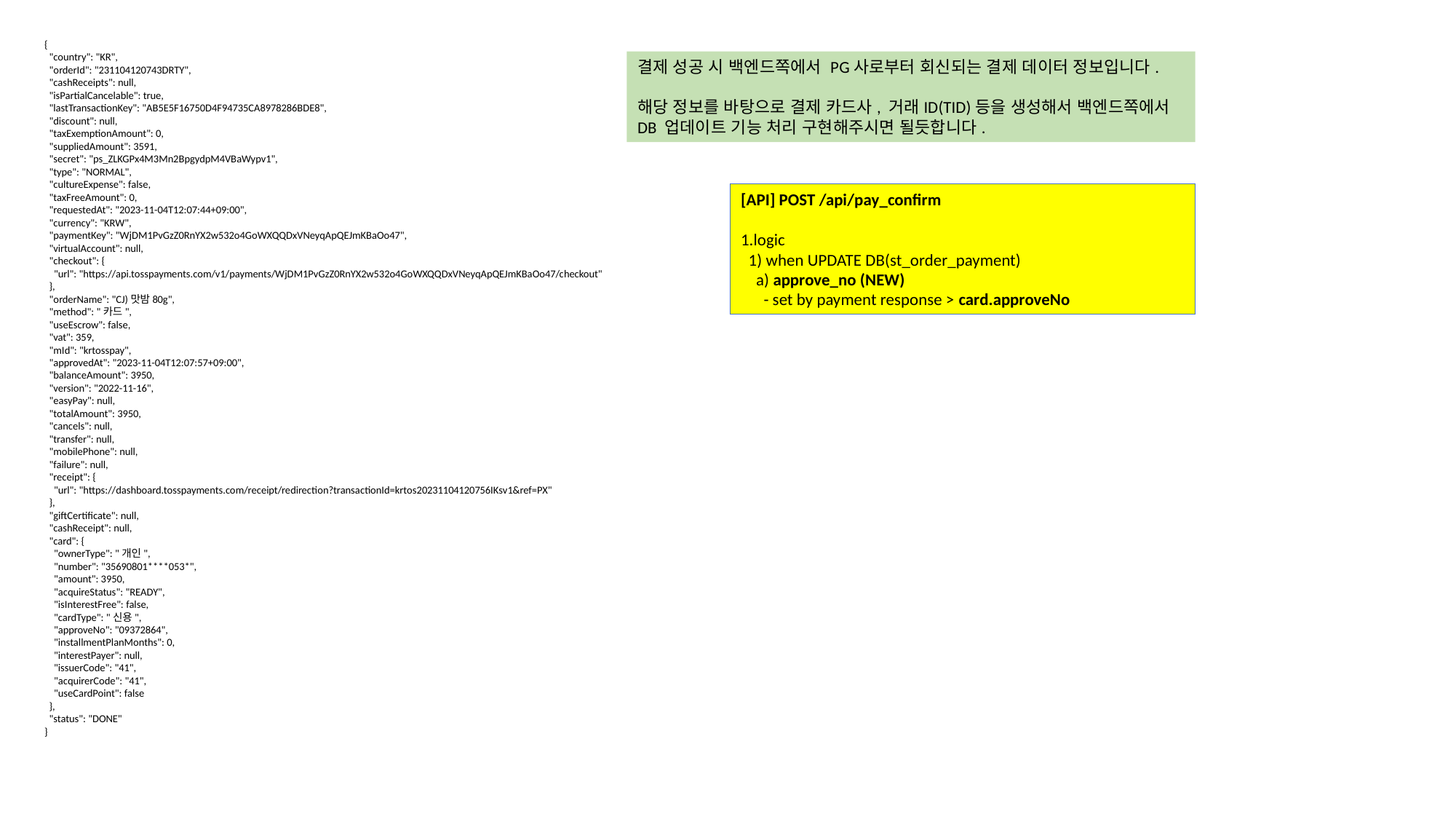

{
  "country": "KR",
  "orderId": "231104120743DRTY",
  "cashReceipts": null,
  "isPartialCancelable": true,
  "lastTransactionKey": "AB5E5F16750D4F94735CA8978286BDE8",
  "discount": null,
  "taxExemptionAmount": 0,
  "suppliedAmount": 3591,
  "secret": "ps_ZLKGPx4M3Mn2BpgydpM4VBaWypv1",
  "type": "NORMAL",
  "cultureExpense": false,
  "taxFreeAmount": 0,
  "requestedAt": "2023-11-04T12:07:44+09:00",
  "currency": "KRW",
  "paymentKey": "WjDM1PvGzZ0RnYX2w532o4GoWXQQDxVNeyqApQEJmKBaOo47",
  "virtualAccount": null,
  "checkout": {
    "url": "https://api.tosspayments.com/v1/payments/WjDM1PvGzZ0RnYX2w532o4GoWXQQDxVNeyqApQEJmKBaOo47/checkout"
  },
  "orderName": "CJ)맛밤80g",
  "method": "카드",
  "useEscrow": false,
  "vat": 359,
  "mId": "krtosspay",
  "approvedAt": "2023-11-04T12:07:57+09:00",
  "balanceAmount": 3950,
  "version": "2022-11-16",
  "easyPay": null,
  "totalAmount": 3950,
  "cancels": null,
  "transfer": null,
  "mobilePhone": null,
  "failure": null,
  "receipt": {
    "url": "https://dashboard.tosspayments.com/receipt/redirection?transactionId=krtos20231104120756IKsv1&ref=PX"
  },
  "giftCertificate": null,
  "cashReceipt": null,
  "card": {
    "ownerType": "개인",
    "number": "35690801****053*",
    "amount": 3950,
    "acquireStatus": "READY",
    "isInterestFree": false,
    "cardType": "신용",
    "approveNo": "09372864",
    "installmentPlanMonths": 0,
    "interestPayer": null,
    "issuerCode": "41",
    "acquirerCode": "41",
    "useCardPoint": false
  },
  "status": "DONE"
}
결제 성공 시 백엔드쪽에서 PG사로부터 회신되는 결제 데이터 정보입니다.

해당 정보를 바탕으로 결제 카드사, 거래ID(TID)등을 생성해서 백엔드쪽에서 DB 업데이트 기능 처리 구현해주시면 될듯합니다.
[API] POST /api/pay_confirm

1.logic
  1) when UPDATE DB(st_order_payment)
    a) approve_no (NEW)
      - set by payment response > card.approveNo